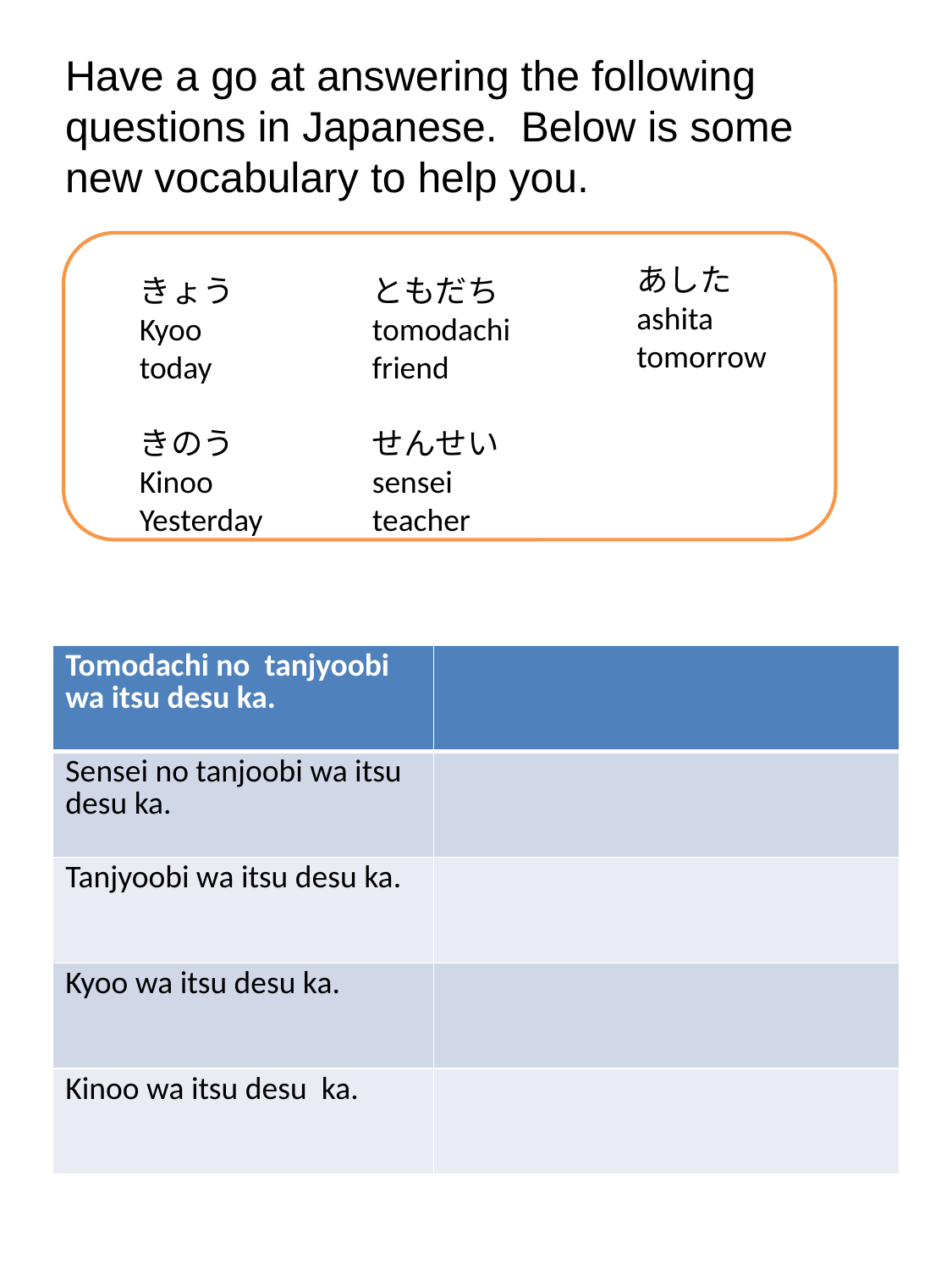

Have a go at answering the following questions in Japanese.  Below is some new vocabulary to help you.

あした
ashita
tomorrow

ともだち
tomodachi
friend

せんせい
sensei
teacher
きょう
Kyoo
today

きのう
Kinoo
Yesterday
| Tomodachi no tanjyoobi wa itsu desu ka. |  |
| --- | --- |
| Sensei no tanjoobi wa itsu desu ka. |  |
| Tanjyoobi wa itsu desu ka. |  |
| Kyoo wa itsu desu ka. |  |
| Kinoo wa itsu desu ka. |  |